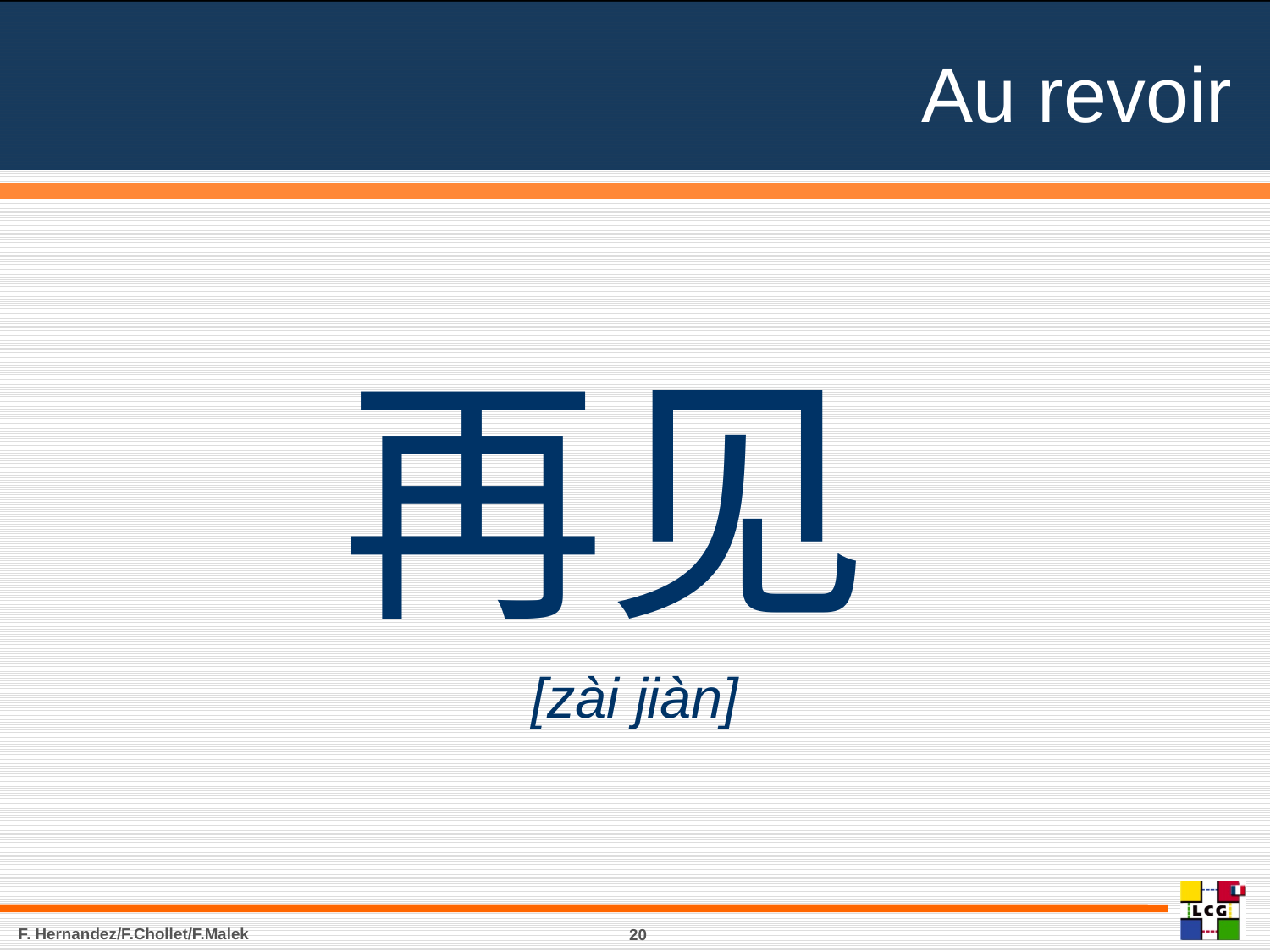

# Au revoir

再见
[zài jiàn]
F. Hernandez/F.Chollet/F.Malek
20